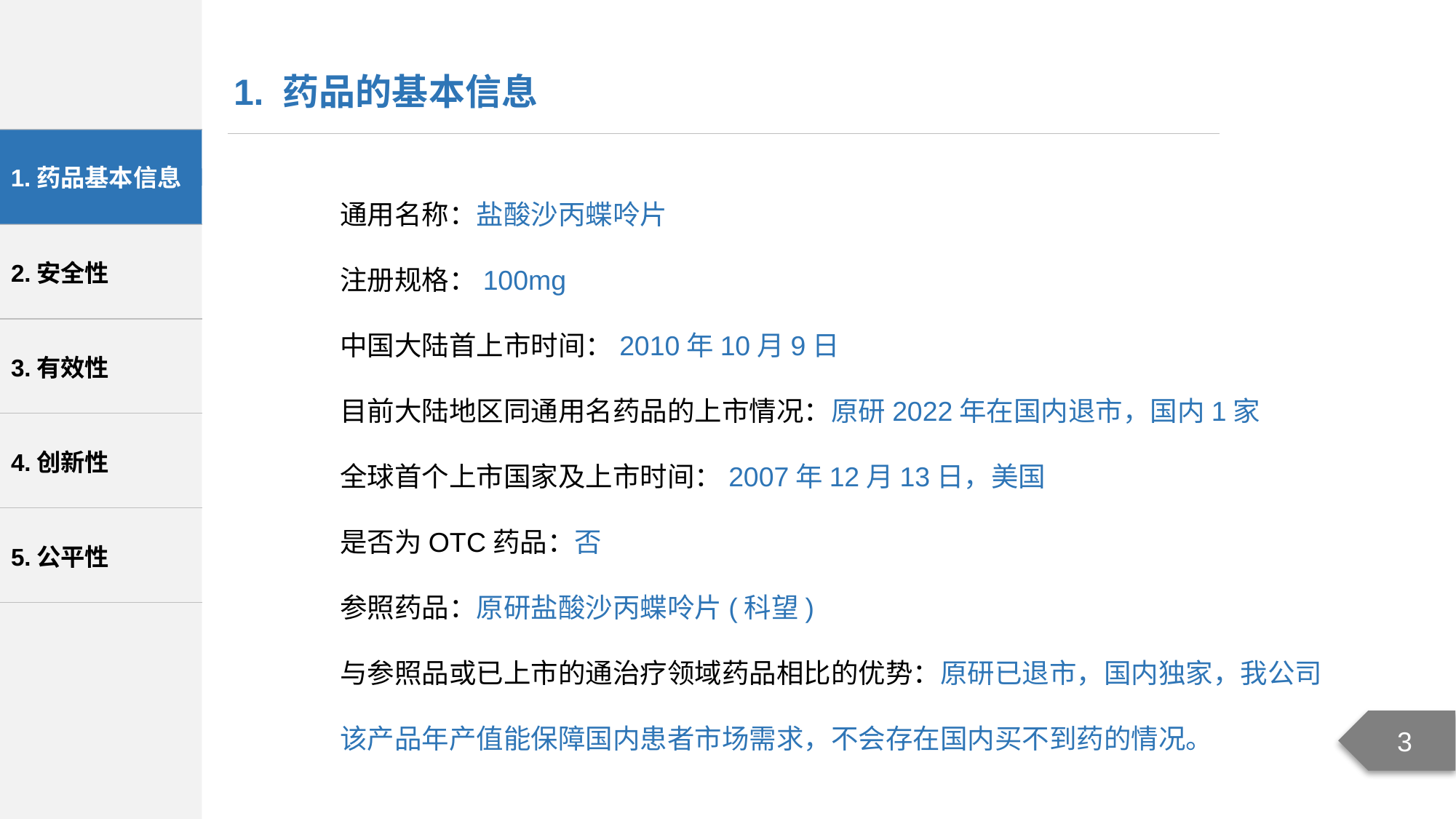

1. 药品的基本信息
通用名称：盐酸沙丙蝶呤片
注册规格：100mg
中国大陆首上市时间：2010年10月9日
目前大陆地区同通用名药品的上市情况：原研2022年在国内退市，国内1家
全球首个上市国家及上市时间：2007年12月13日，美国
是否为OTC药品：否
参照药品：原研盐酸沙丙蝶呤片(科望)
与参照品或已上市的通治疗领域药品相比的优势：原研已退市，国内独家，我公司该产品年产值能保障国内患者市场需求，不会存在国内买不到药的情况。